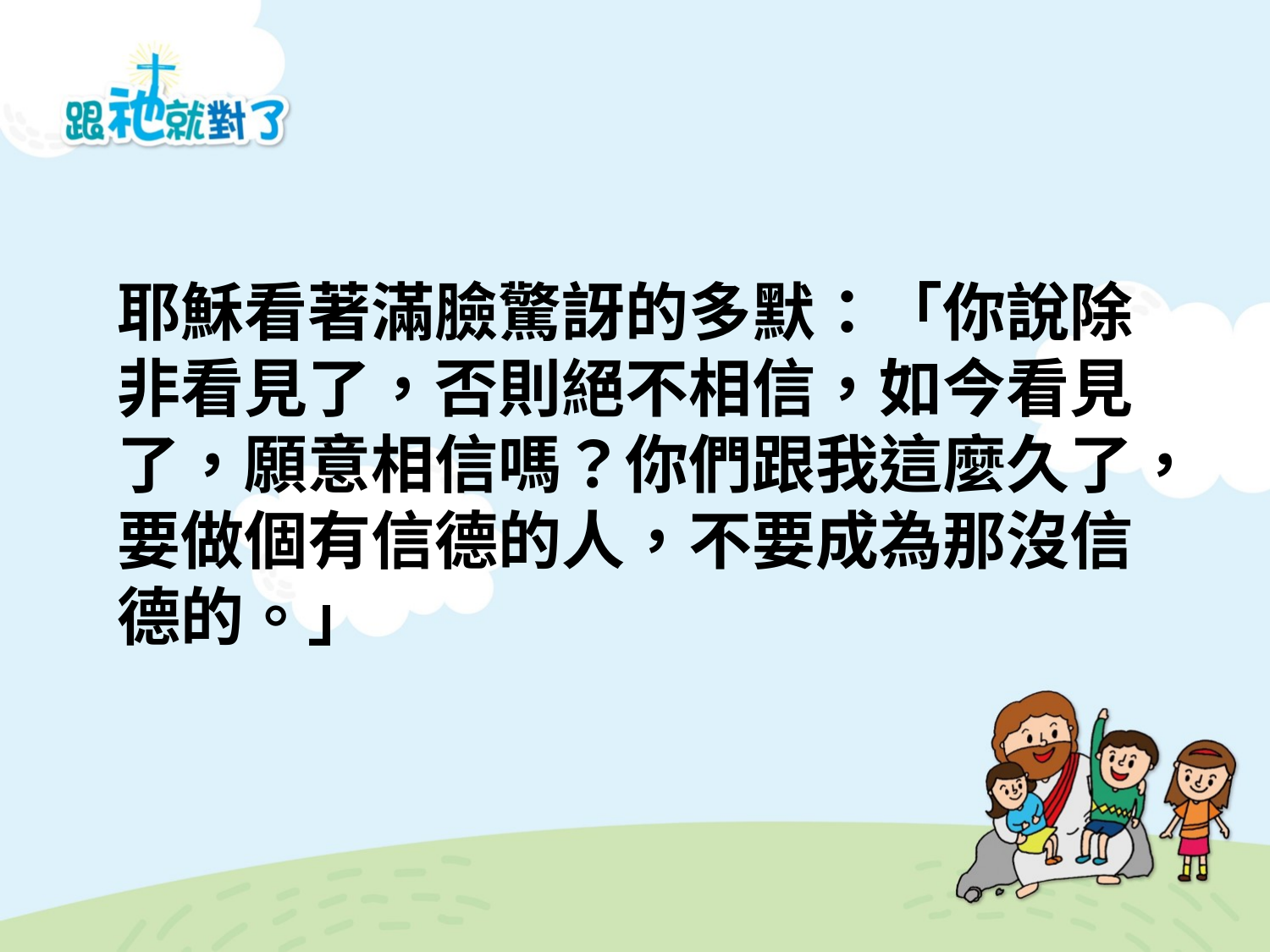

耶穌看著滿臉驚訝的多默：「你說除非看見了，否則絕不相信，如今看見了，願意相信嗎？你們跟我這麼久了，要做個有信德的人，不要成為那沒信德的。」